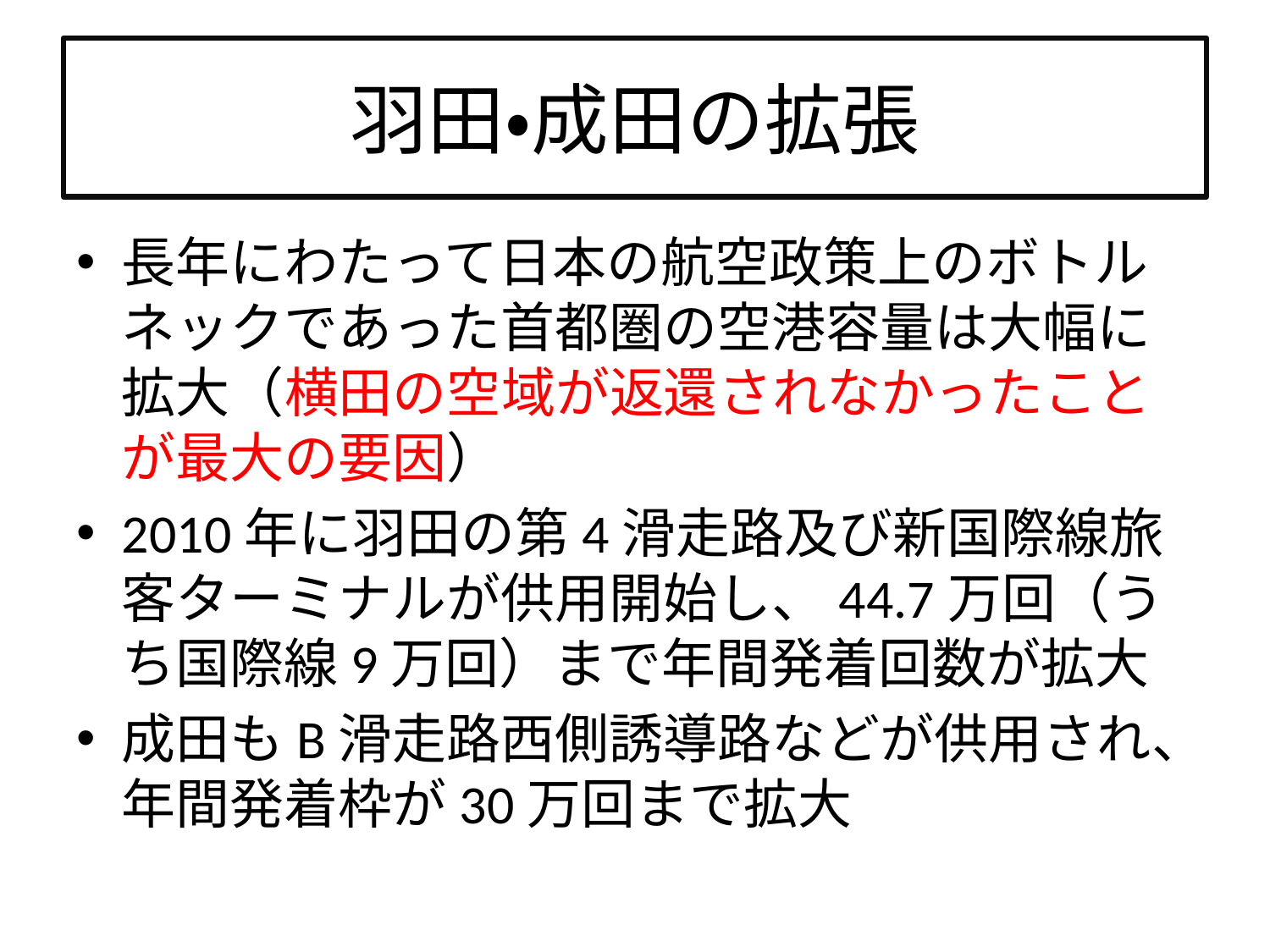

# 羽田・成田の拡張
長年にわたって日本の航空政策上のボトルネックであった首都圏の空港容量は大幅に拡大（横田の空域が返還されなかったことが最大の要因）
2010年に羽田の第4滑走路及び新国際線旅客ターミナルが供用開始し、44.7万回（うち国際線9万回）まで年間発着回数が拡大
成田もB滑走路西側誘導路などが供用され、年間発着枠が30万回まで拡大